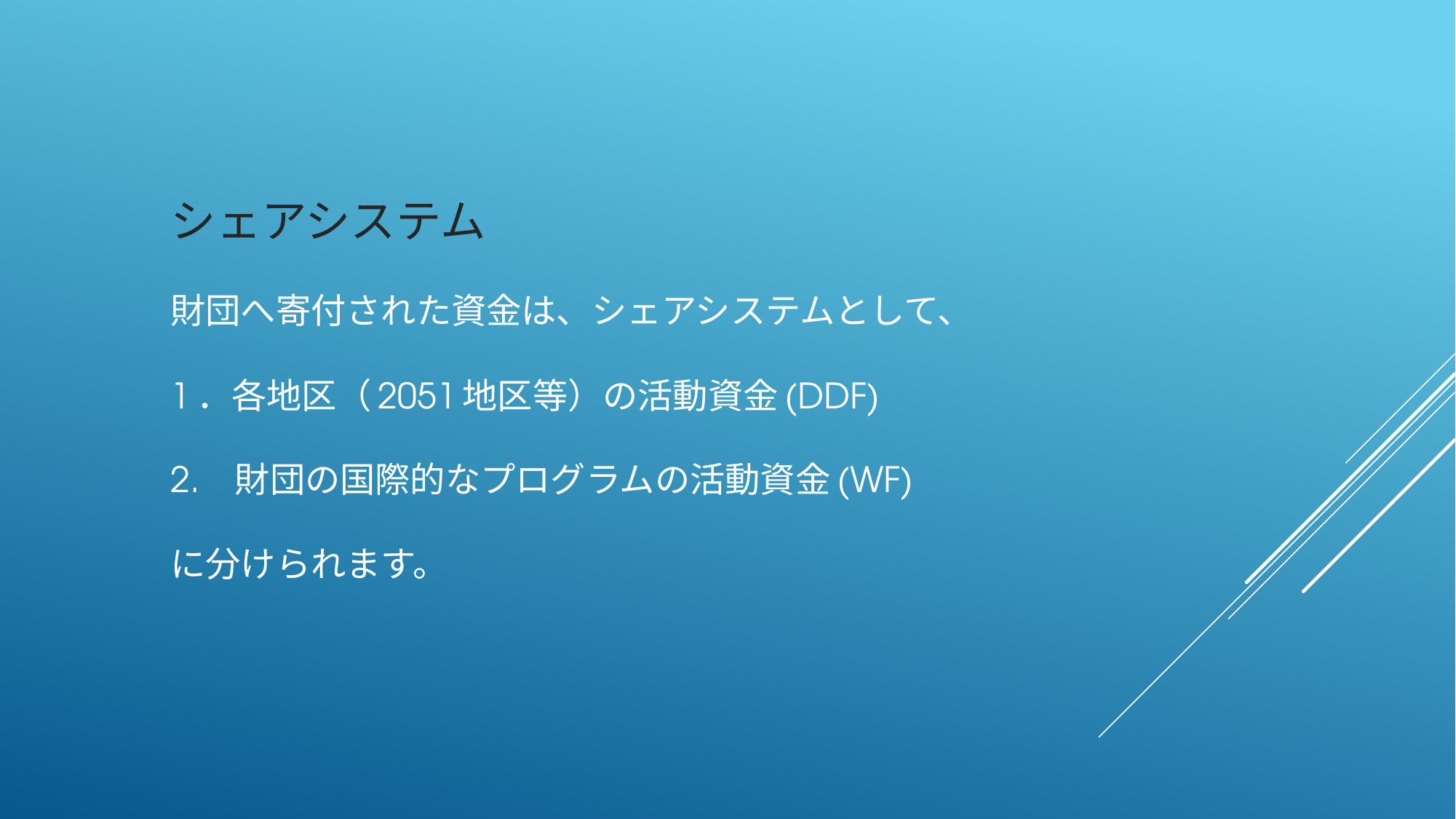

# シェアシステム 財団へ寄付された資金は、シェアシステムとして、 1．各地区（2051地区等）の活動資金(DDF) 2.   財団の国際的なプログラムの活動資金(WF) に分けられます。